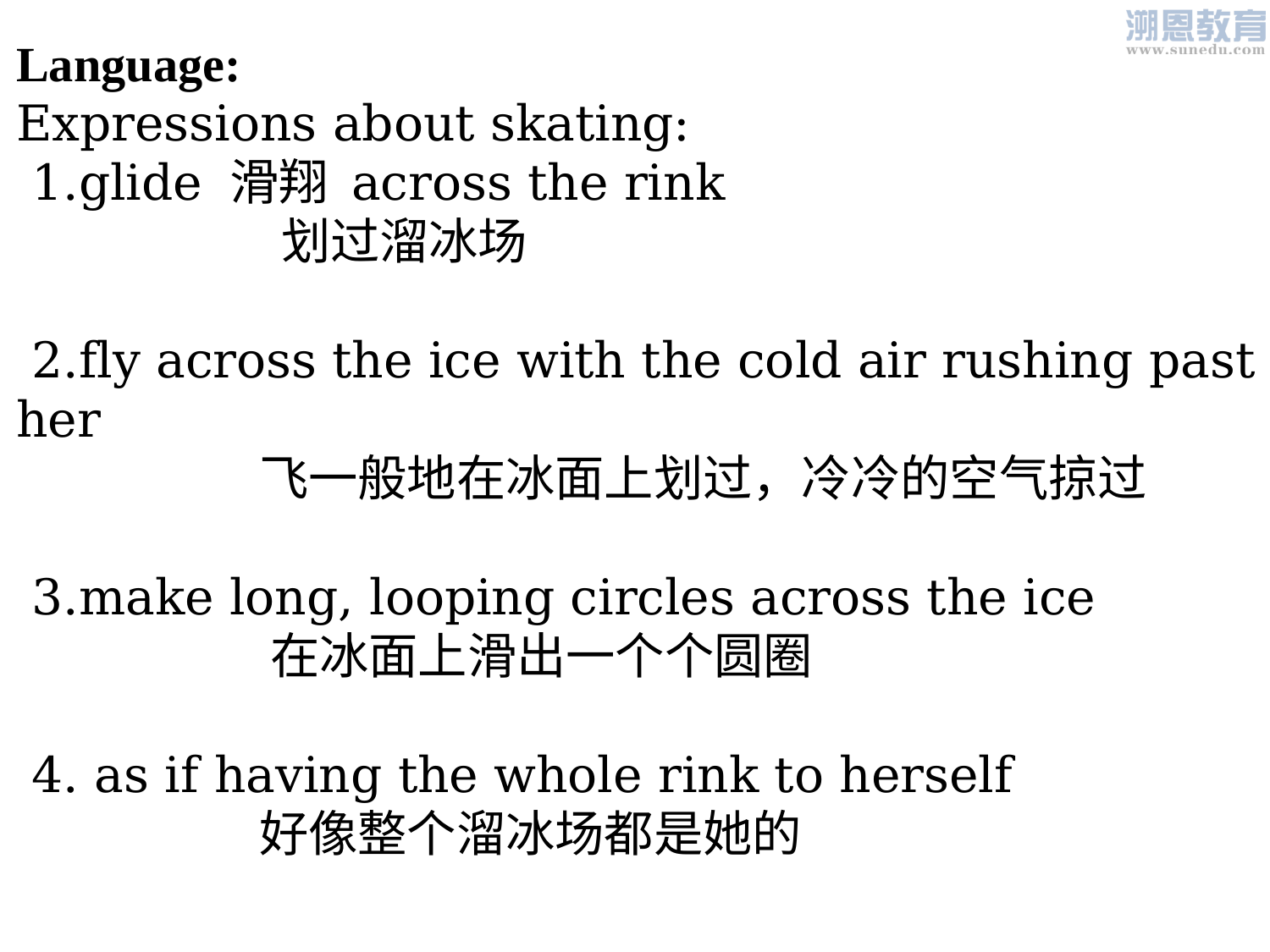

Language:
Expressions about skating:
 1.glide 滑翔 across the rink
                       划过溜冰场

 2.fly across the ice with the cold air rushing past her
                     飞一般地在冰面上划过，冷冷的空气掠过

 3.make long, looping circles across the ice
                      在冰面上滑出一个个圆圈

 4. as if having the whole rink to herself
                     好像整个溜冰场都是她的